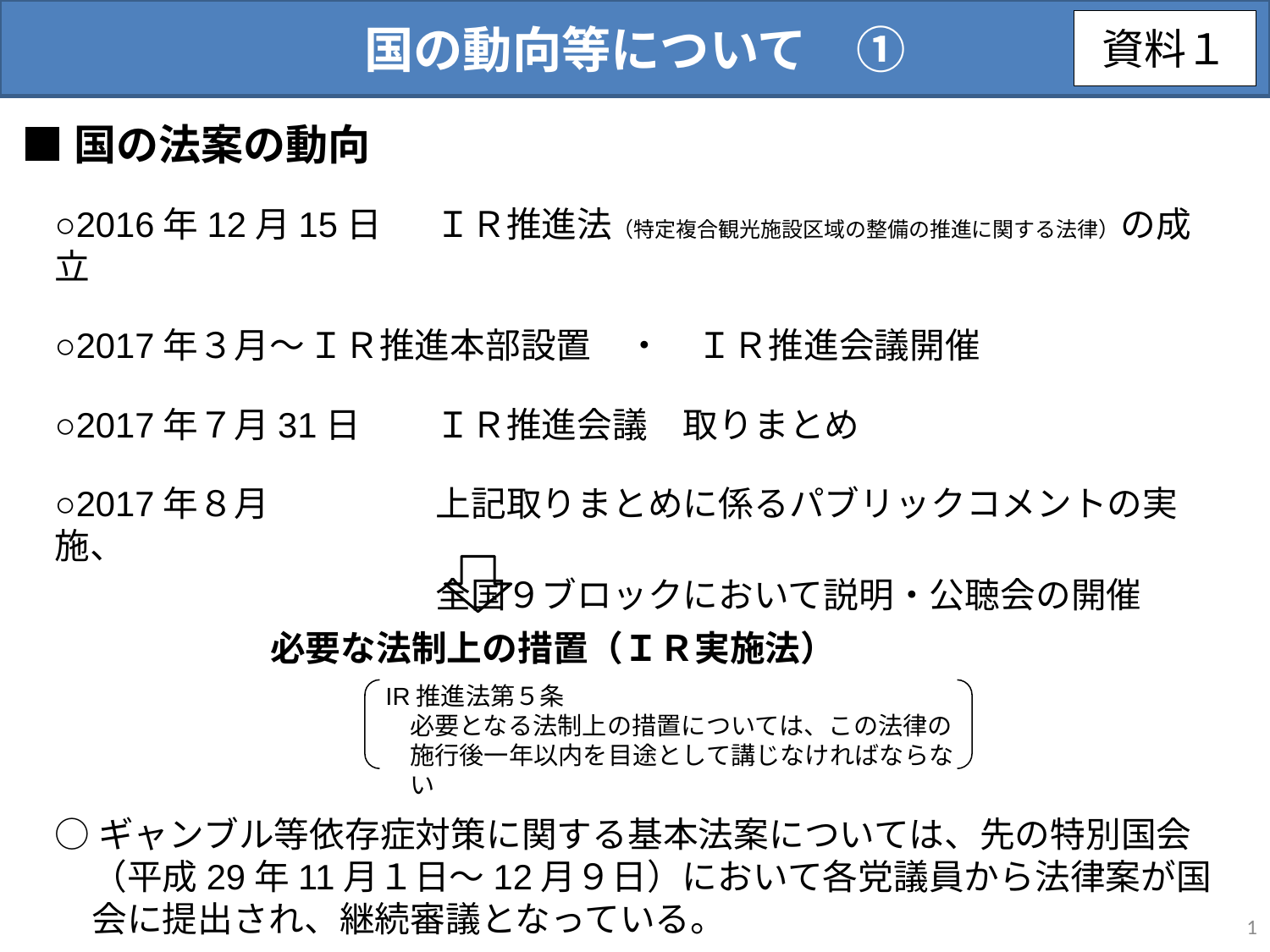

国の動向等について　①
資料１
■国の法案の動向
○2016年12月15日	ＩＲ推進法（特定複合観光施設区域の整備の推進に関する法律）の成立

○2017年３月～	ＩＲ推進本部設置　・　ＩＲ推進会議開催

○2017年７月31日	ＩＲ推進会議　取りまとめ

○2017年８月		上記取りまとめに係るパブリックコメントの実施、
			全国９ブロックにおいて説明・公聴会の開催

必要な法制上の措置（ＩＲ実施法）
IR推進法第５条
必要となる法制上の措置については、この法律の施行後一年以内を目途として講じなければならない

○ギャンブル等依存症対策に関する基本法案については、先の特別国会（平成29年11月１日～12月９日）において各党議員から法律案が国会に提出され、継続審議となっている。

1